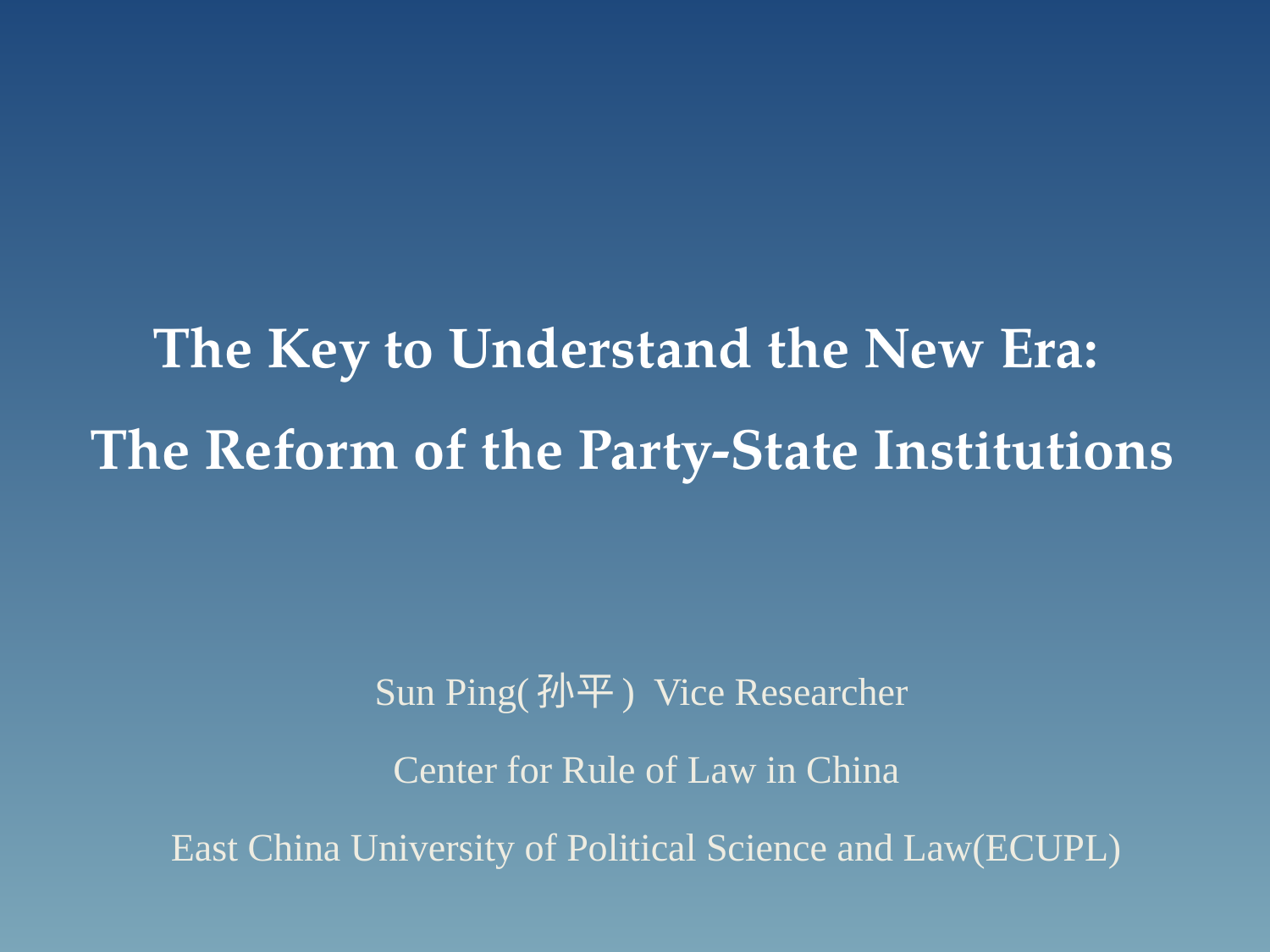

# The Key to Understand the New Era: The Reform of the Party-State Institutions
Sun Ping(孙平)  Vice Researcher
Center for Rule of Law in China
East China University of Political Science and Law(ECUPL)